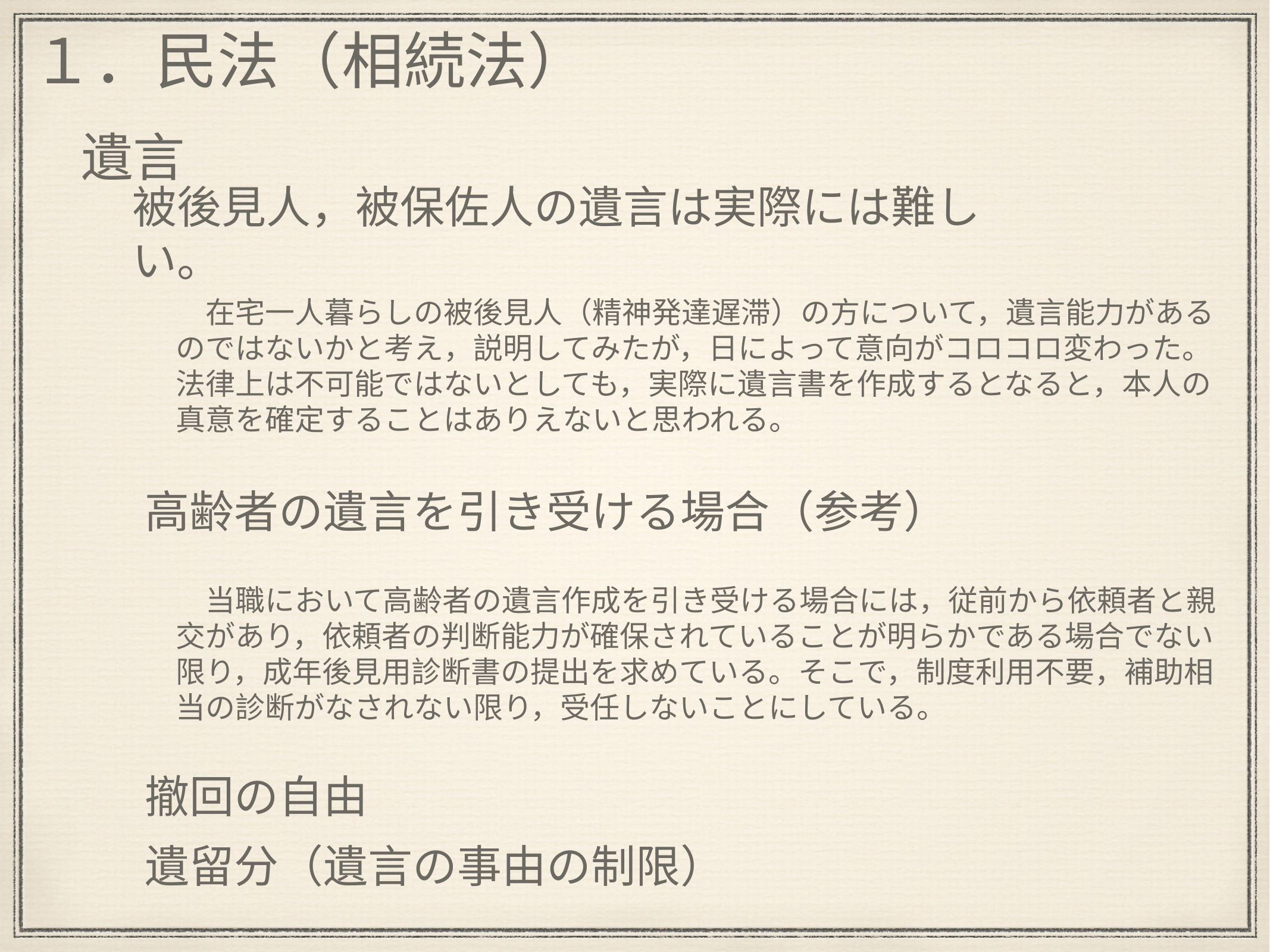

１．民法（相続法）
遺言
被後見人，被保佐人の遺言は実際には難しい。
　在宅一人暮らしの被後見人（精神発達遅滞）の方について，遺言能力があるのではないかと考え，説明してみたが，日によって意向がコロコロ変わった。法律上は不可能ではないとしても，実際に遺言書を作成するとなると，本人の真意を確定することはありえないと思われる。
高齢者の遺言を引き受ける場合（参考）
　当職において高齢者の遺言作成を引き受ける場合には，従前から依頼者と親交があり，依頼者の判断能力が確保されていることが明らかである場合でない限り，成年後見用診断書の提出を求めている。そこで，制度利用不要，補助相当の診断がなされない限り，受任しないことにしている。
撤回の自由
遺留分（遺言の事由の制限）